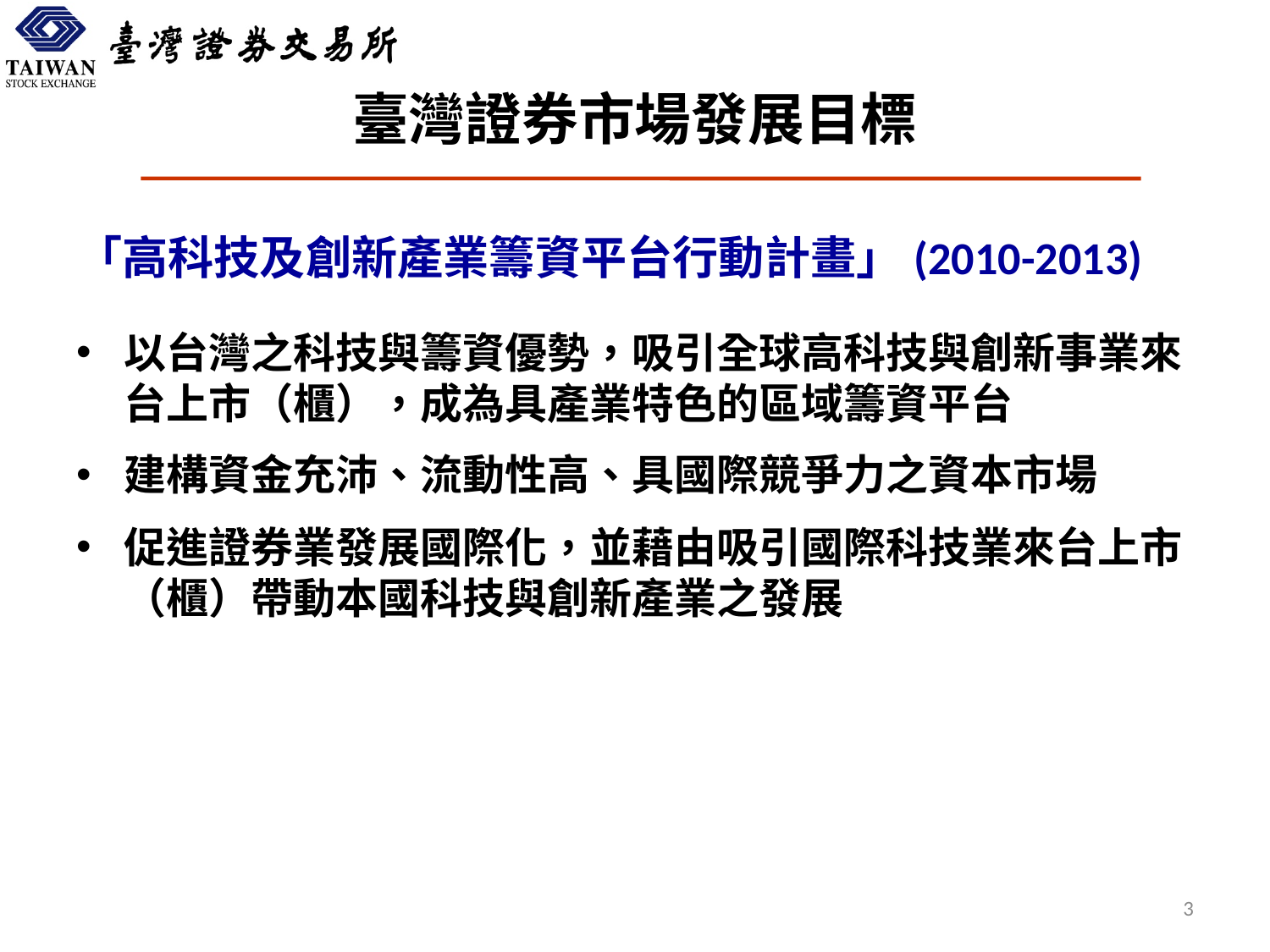

# 臺灣證券市場發展目標
「高科技及創新產業籌資平台行動計畫」(2010-2013)
以台灣之科技與籌資優勢，吸引全球高科技與創新事業來台上市（櫃），成為具產業特色的區域籌資平台
建構資金充沛、流動性高、具國際競爭力之資本市場
促進證券業發展國際化，並藉由吸引國際科技業來台上市（櫃）帶動本國科技與創新產業之發展
3